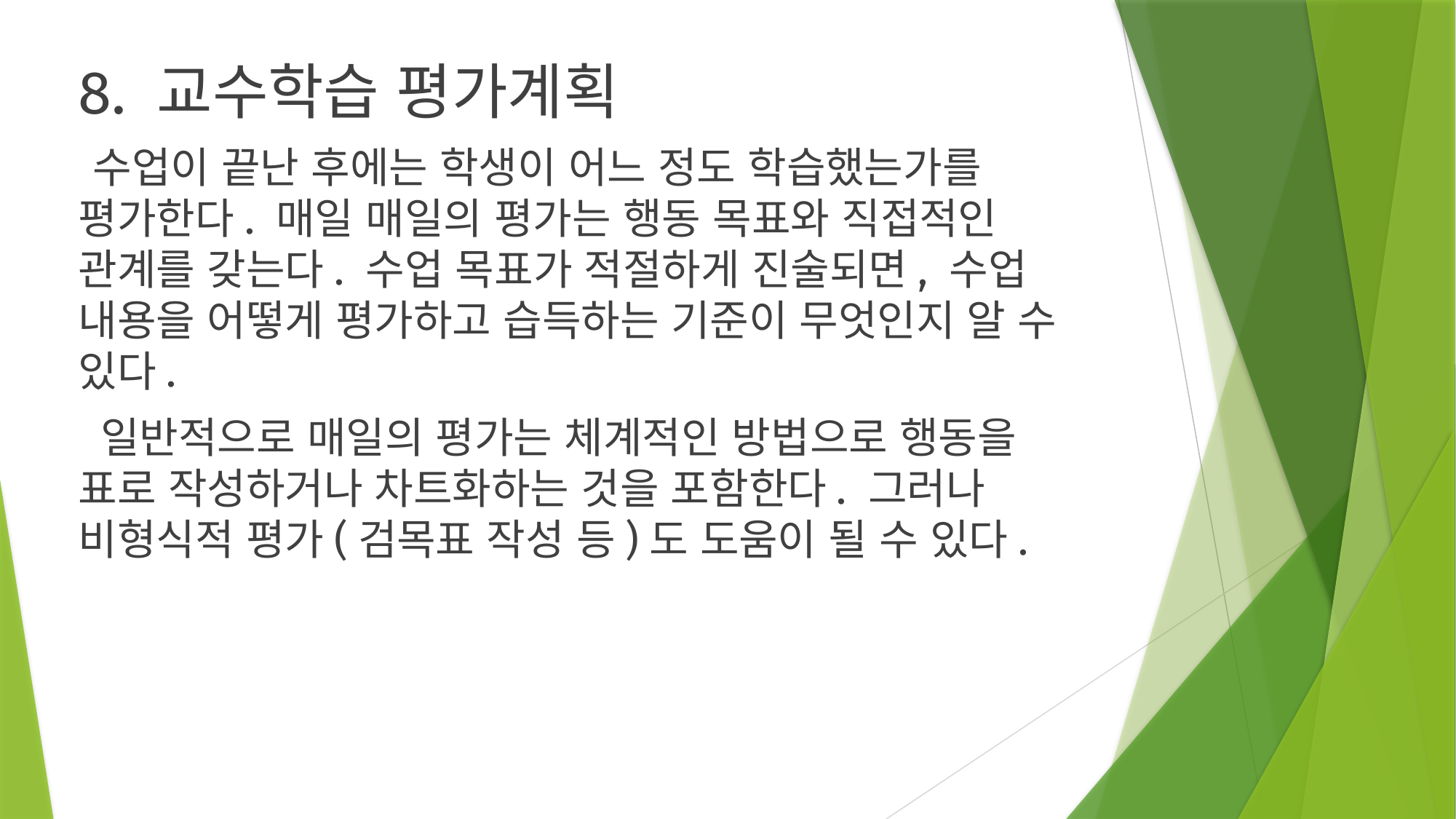

8. 교수학습 평가계획
 수업이 끝난 후에는 학생이 어느 정도 학습했는가를 평가한다. 매일 매일의 평가는 행동 목표와 직접적인 관계를 갖는다. 수업 목표가 적절하게 진술되면, 수업 내용을 어떻게 평가하고 습득하는 기준이 무엇인지 알 수 있다.
 일반적으로 매일의 평가는 체계적인 방법으로 행동을 표로 작성하거나 차트화하는 것을 포함한다. 그러나 비형식적 평가(검목표 작성 등)도 도움이 될 수 있다.